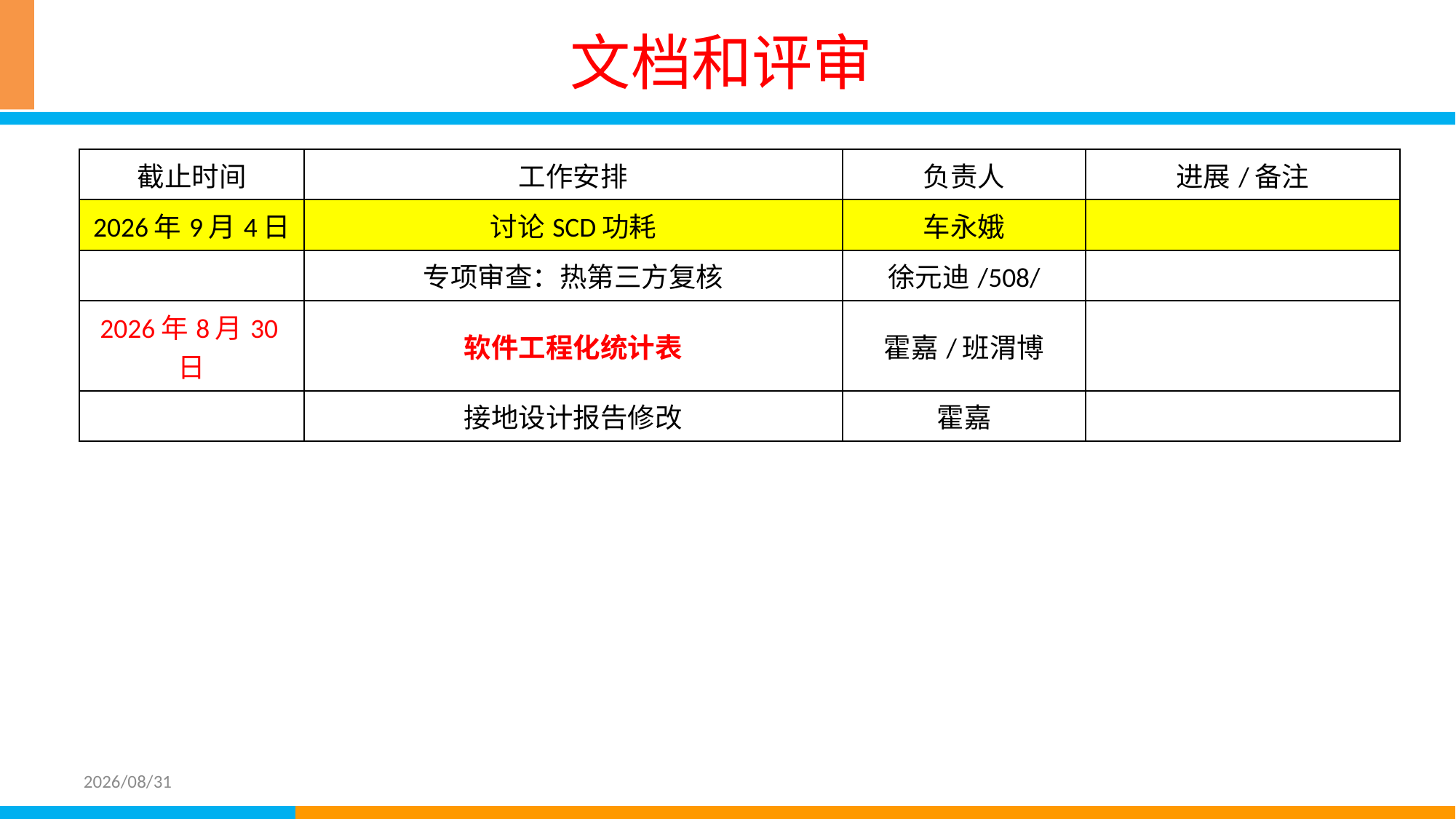

# 文档和评审
| 截止时间 | 工作安排 | 负责人 | 进展/备注 |
| --- | --- | --- | --- |
| 2026年9月4日 | 讨论SCD功耗 | 车永娥 |  |
|  | 专项审查：热第三方复核 | 徐元迪/508/ |  |
| 2026年8月30日 | 软件工程化统计表 | 霍嘉/班渭博 |  |
|  | 接地设计报告修改 | 霍嘉 |  |
2026/08/31